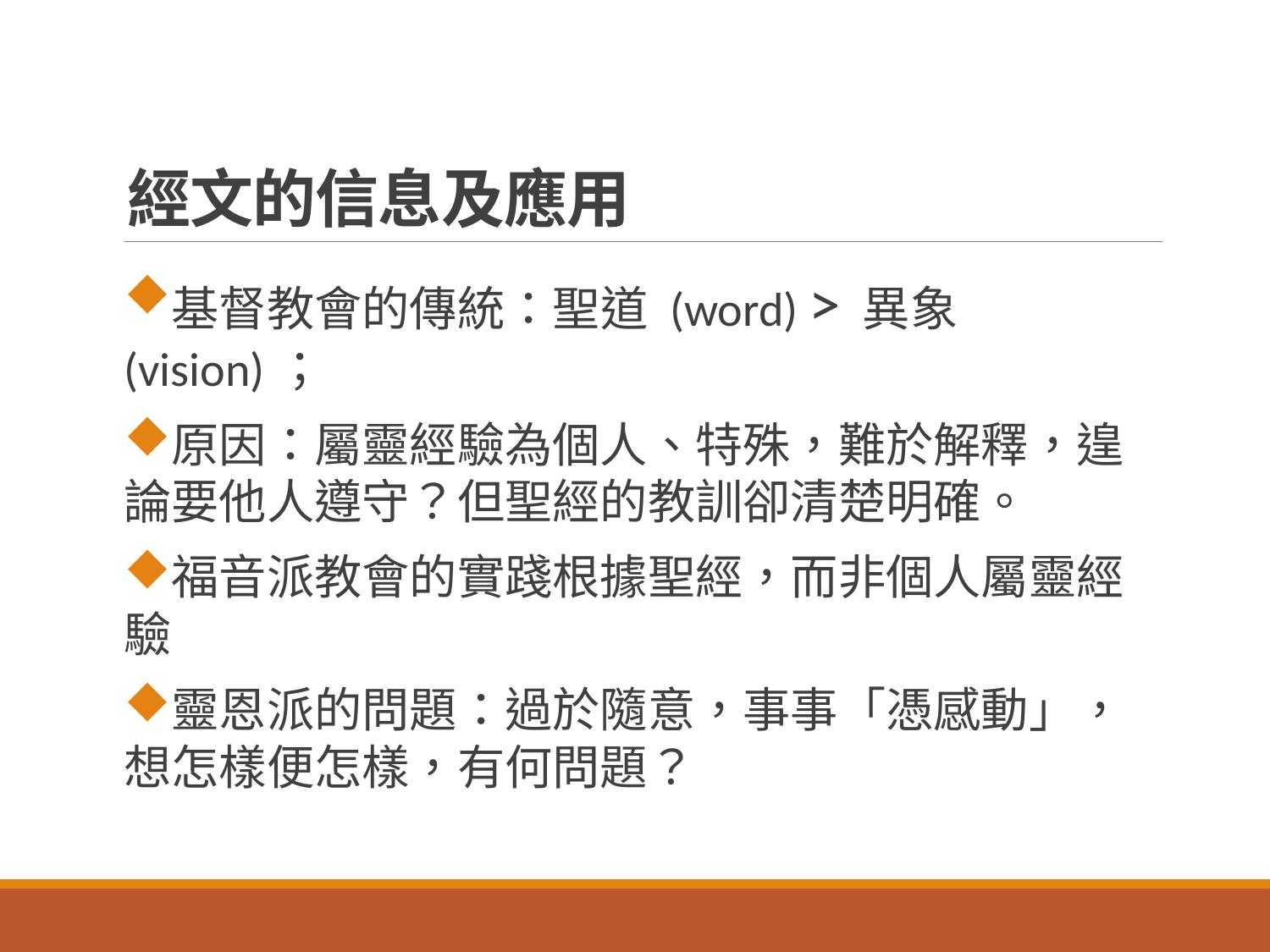

# 經文的信息及應用
基督教會的傳統：聖道 (word) > 異象 (vision)；
原因：屬靈經驗為個人、特殊，難於解釋，遑論要他人遵守？但聖經的教訓卻清楚明確。
福音派教會的實踐根據聖經，而非個人屬靈經驗
靈恩派的問題：過於隨意，事事「憑感動」，想怎樣便怎樣，有何問題？